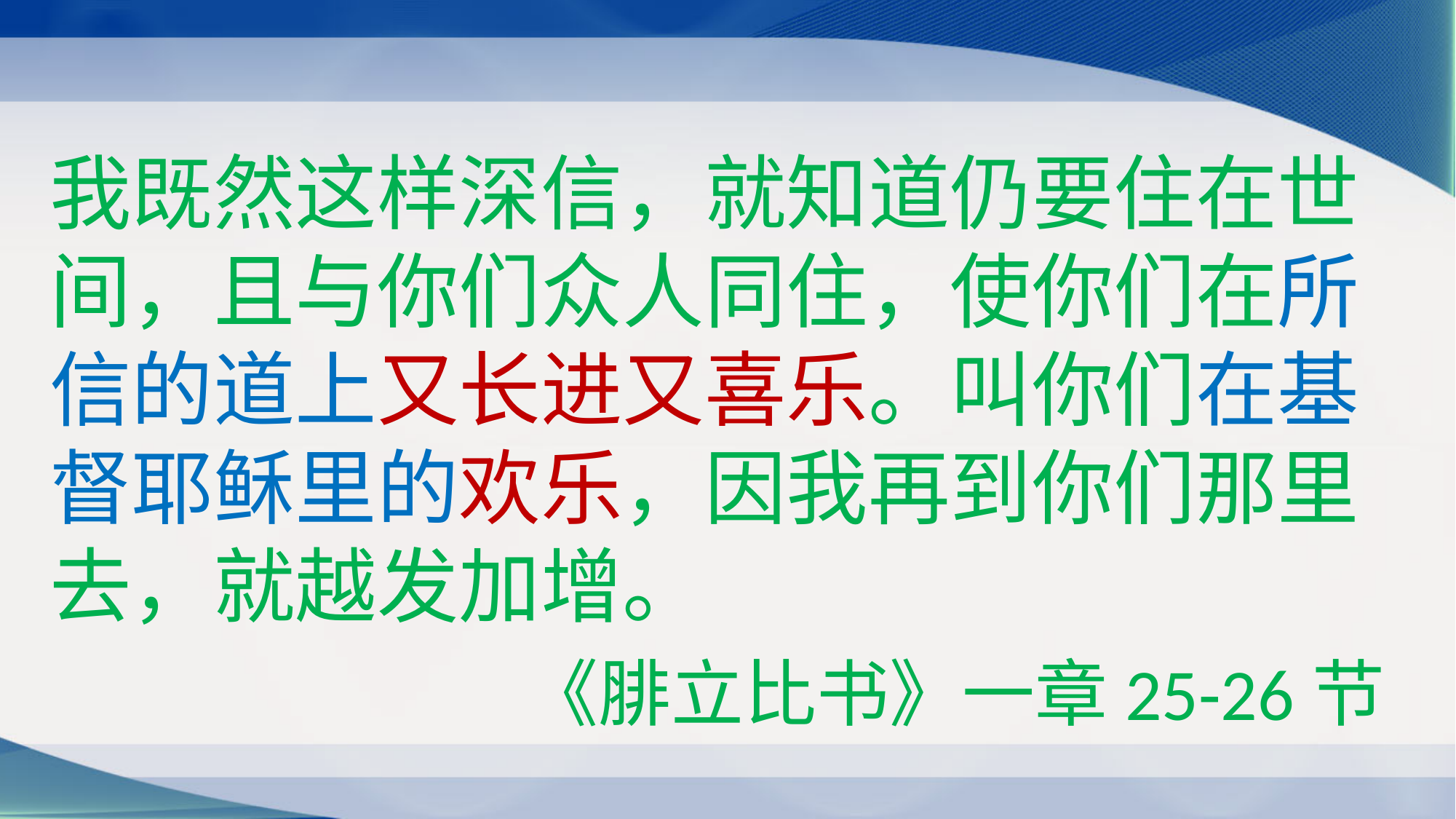

我既然这样深信，就知道仍要住在世间，且与你们众人同住，使你们在所信的道上又长进又喜乐。叫你们在基督耶稣里的欢乐，因我再到你们那里去，就越发加增。
                            《腓立比书》一章25-26节